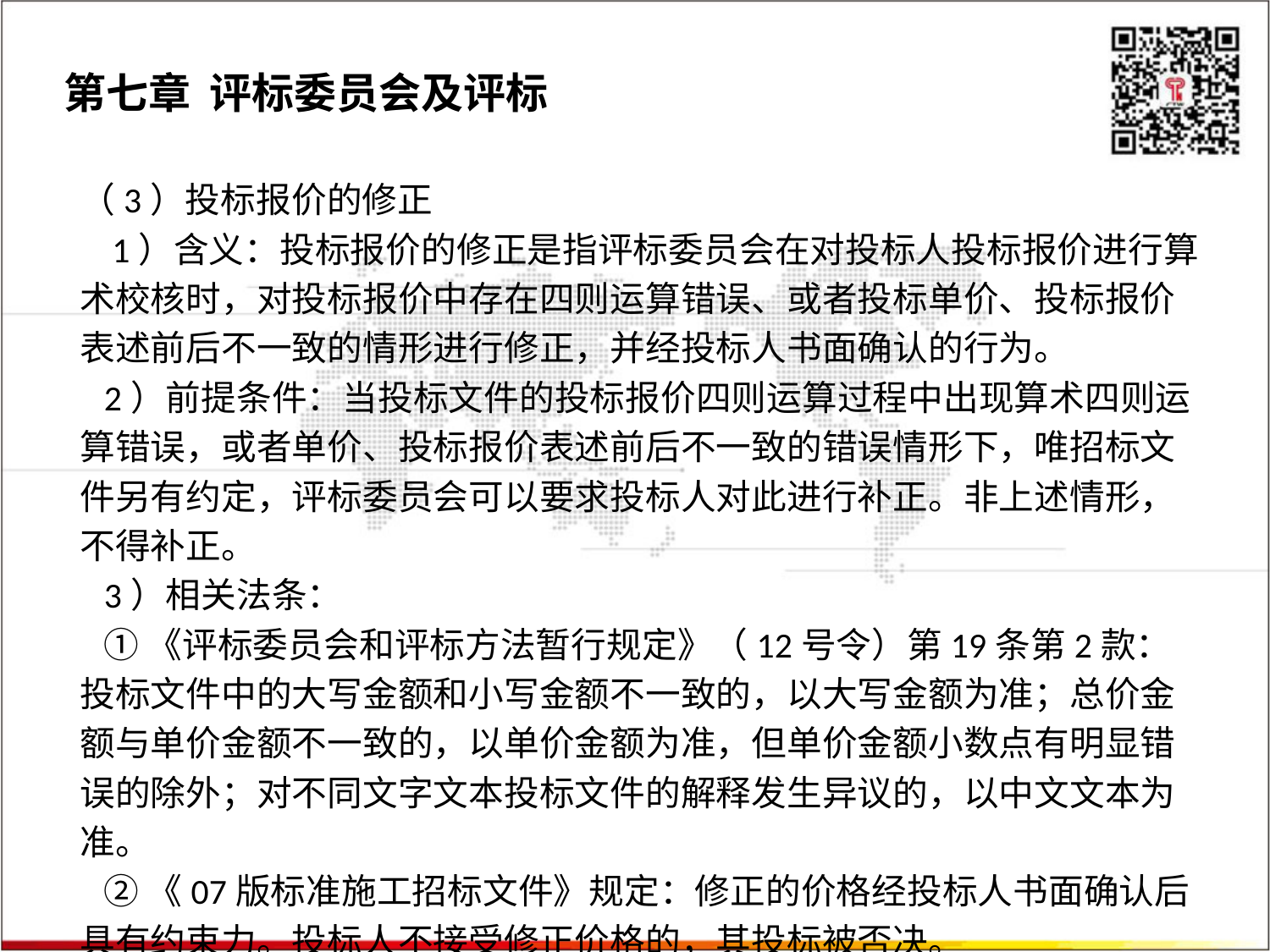

第七章  评标委员会及评标
（3）投标报价的修正
    1）含义：投标报价的修正是指评标委员会在对投标人投标报价进行算术校核时，对投标报价中存在四则运算错误、或者投标单价、投标报价表述前后不一致的情形进行修正，并经投标人书面确认的行为。
   2）前提条件：当投标文件的投标报价四则运算过程中出现算术四则运算错误，或者单价、投标报价表述前后不一致的错误情形下，唯招标文件另有约定，评标委员会可以要求投标人对此进行补正。非上述情形，不得补正。
   3）相关法条：
   ①《评标委员会和评标方法暂行规定》（12号令）第19条第2款：
投标文件中的大写金额和小写金额不一致的，以大写金额为准；总价金额与单价金额不一致的，以单价金额为准，但单价金额小数点有明显错误的除外；对不同文字文本投标文件的解释发生异议的，以中文文本为准。
   ②《07版标准施工招标文件》规定：修正的价格经投标人书面确认后具有约束力。投标人不接受修正价格的，其投标被否决。